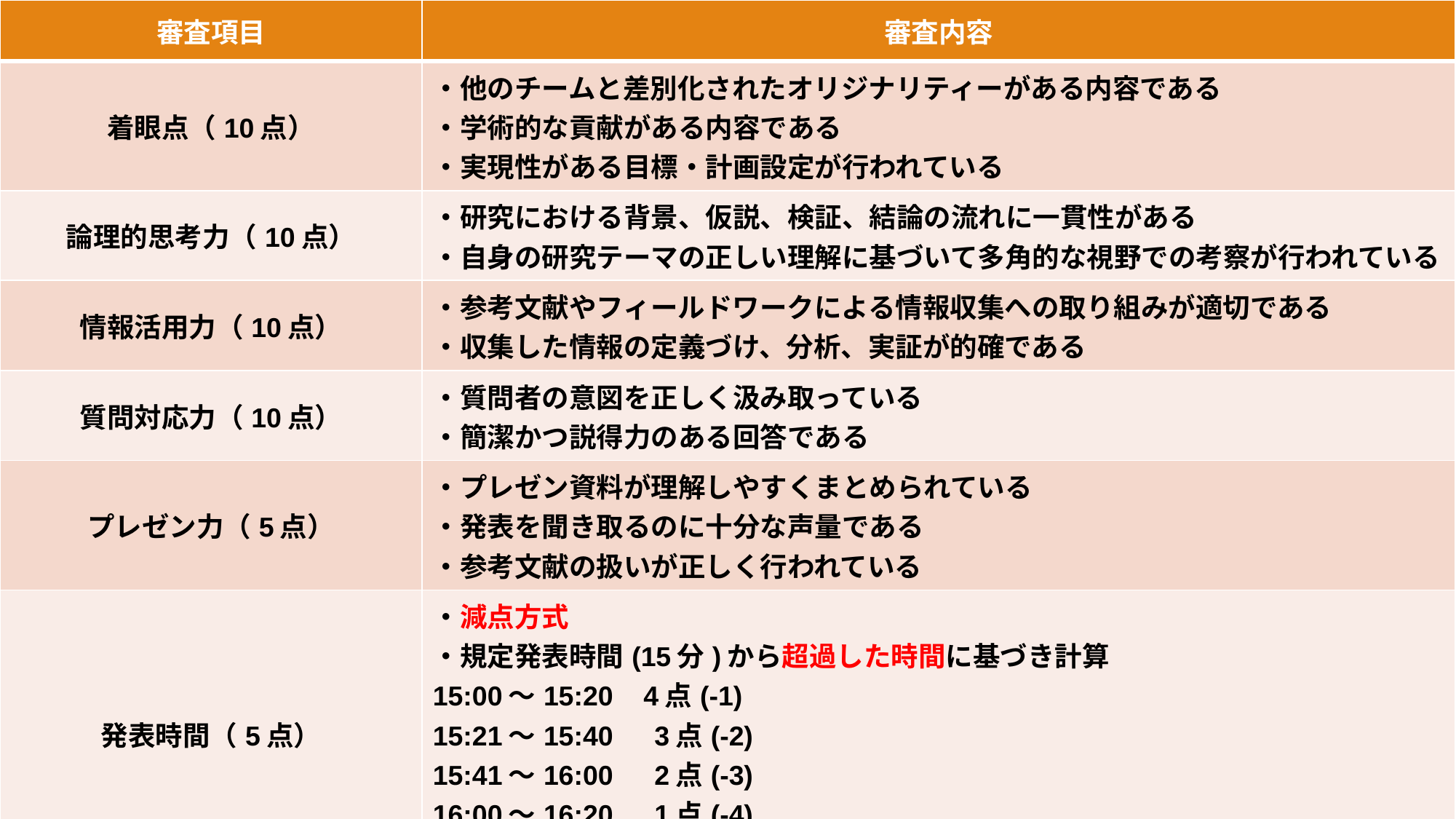

| 審査項目 | 審査内容 |
| --- | --- |
| 着眼点（10点） | ・他のチームと差別化されたオリジナリティーがある内容である ・学術的な貢献がある内容である ・実現性がある目標・計画設定が行われている |
| 論理的思考力（10点） | ・研究における背景、仮説、検証、結論の流れに一貫性がある ・自身の研究テーマの正しい理解に基づいて多角的な視野での考察が行われている |
| 情報活用力（10点） | ・参考文献やフィールドワークによる情報収集への取り組みが適切である ・収集した情報の定義づけ、分析、実証が的確である |
| 質問対応力（10点） | ・質問者の意図を正しく汲み取っている ・簡潔かつ説得力のある回答である |
| プレゼン力（5点） | ・プレゼン資料が理解しやすくまとめられている ・発表を聞き取るのに十分な声量である ・参考文献の扱いが正しく行われている |
| 発表時間（5点） | ・減点方式 ・規定発表時間(15分)から超過した時間に基づき計算 15:00～15:20 4点(-1) 15:21～15:40　3点(‐2) 15:41～16:00　2点(‐3) 16:00～16:20　1点(‐4) 16:21～16:40　0点(-5) |
| 以上45点満点＋5点(発表時間)＝合計50点満点 |  |